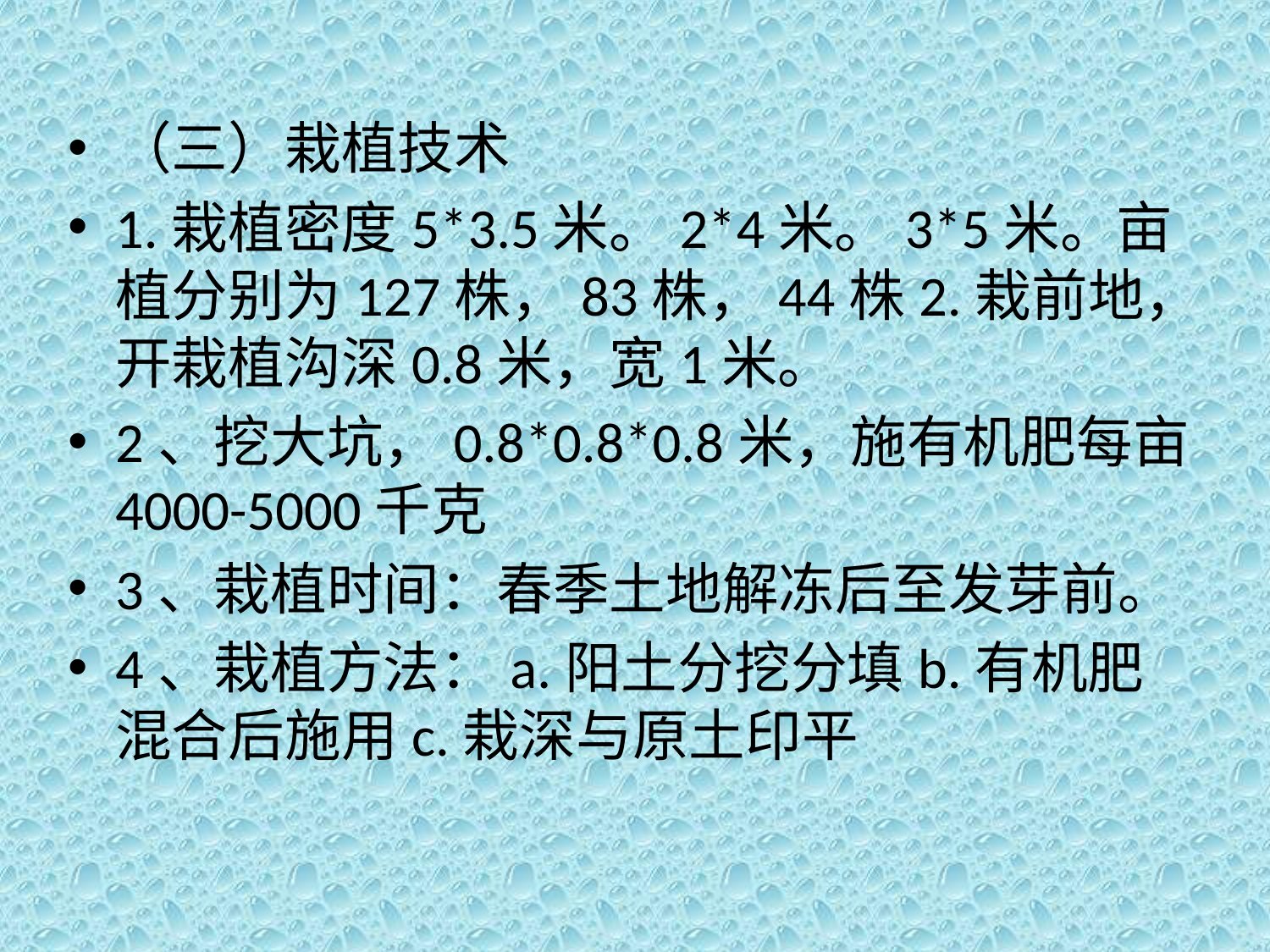

（三）栽植技术
1.栽植密度5*3.5米。2*4米。3*5米。亩植分别为127株，83株，44株2.栽前地，开栽植沟深0.8米，宽1米。
2、挖大坑，0.8*0.8*0.8米，施有机肥每亩4000-5000千克
3、栽植时间：春季土地解冻后至发芽前。
4、栽植方法：a.阳土分挖分填b.有机肥混合后施用c.栽深与原土印平